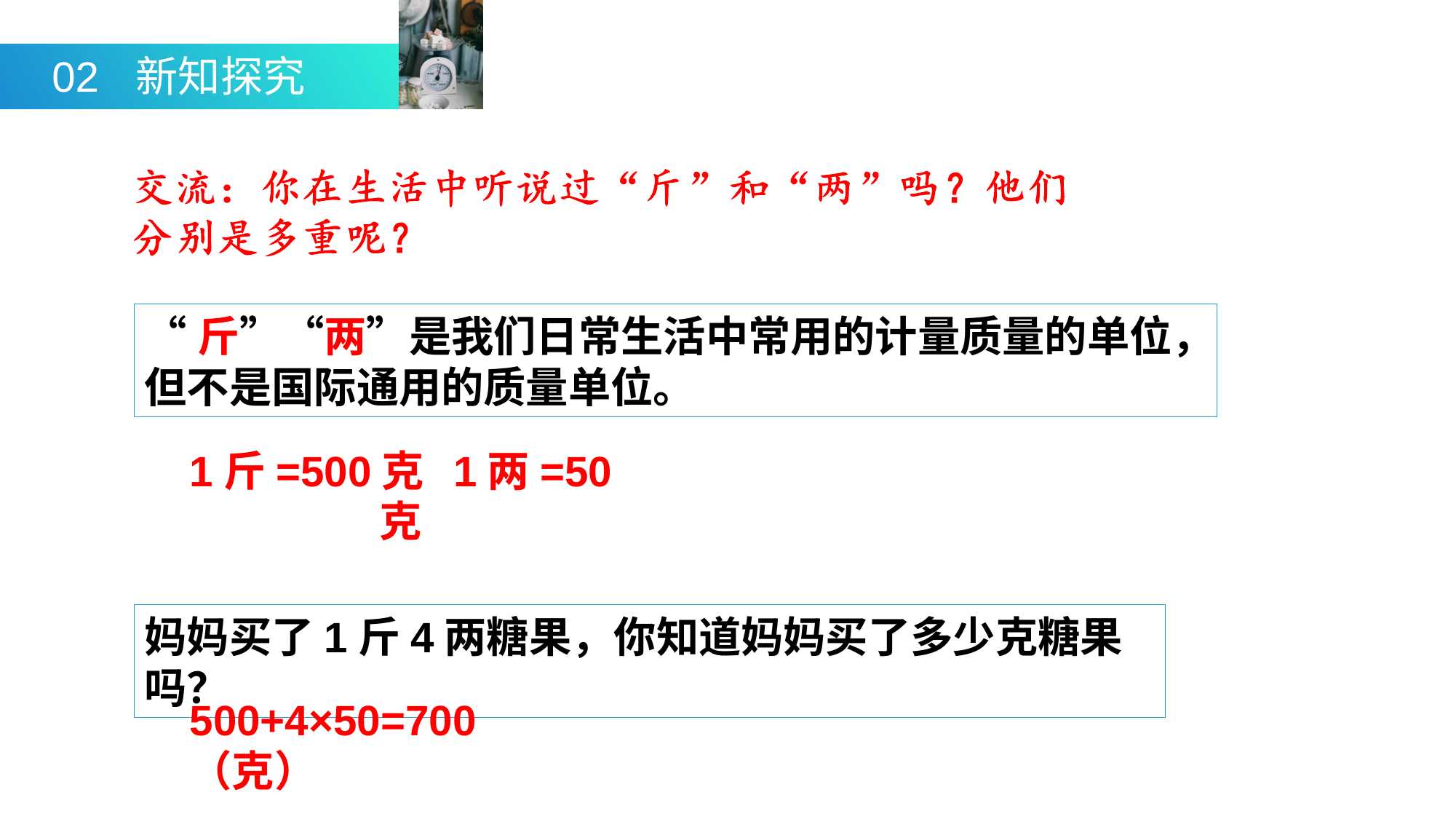

02
新知探究

“斤”“两”是我们日常生活中常用的计量质量的单位，但不是国际通用的质量单位。
1斤=500克  1两=50克
妈妈买了1斤4两糖果，你知道妈妈买了多少克糖果吗？
500+4×50=700（克）